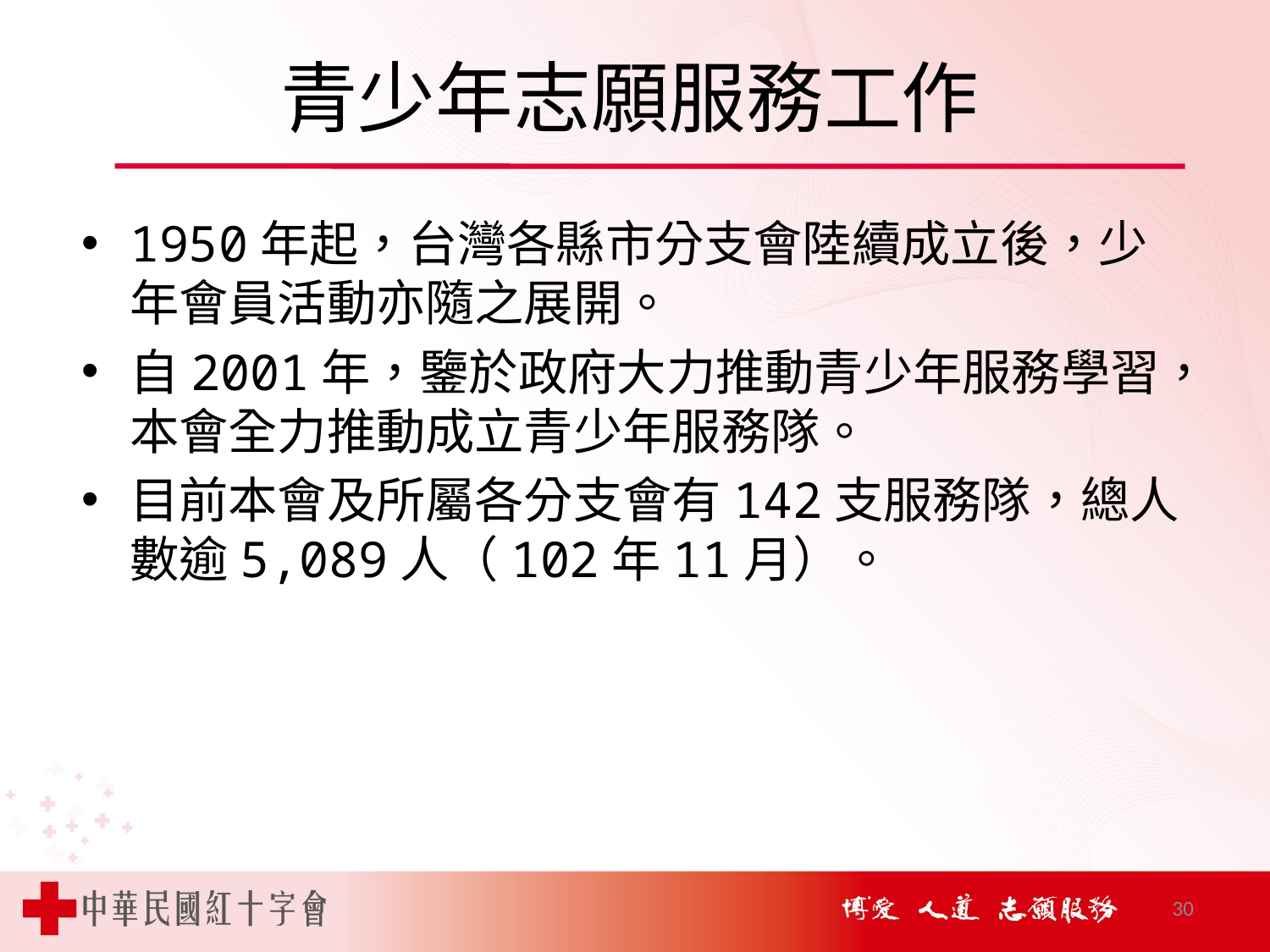

# 青少年志願服務工作

1950年起，台灣各縣市分支會陸續成立後，少年會員活動亦隨之展開。
自2001年，鑒於政府大力推動青少年服務學習，本會全力推動成立青少年服務隊。
目前本會及所屬各分支會有142支服務隊，總人數逾5,089人（102年11月）。

30